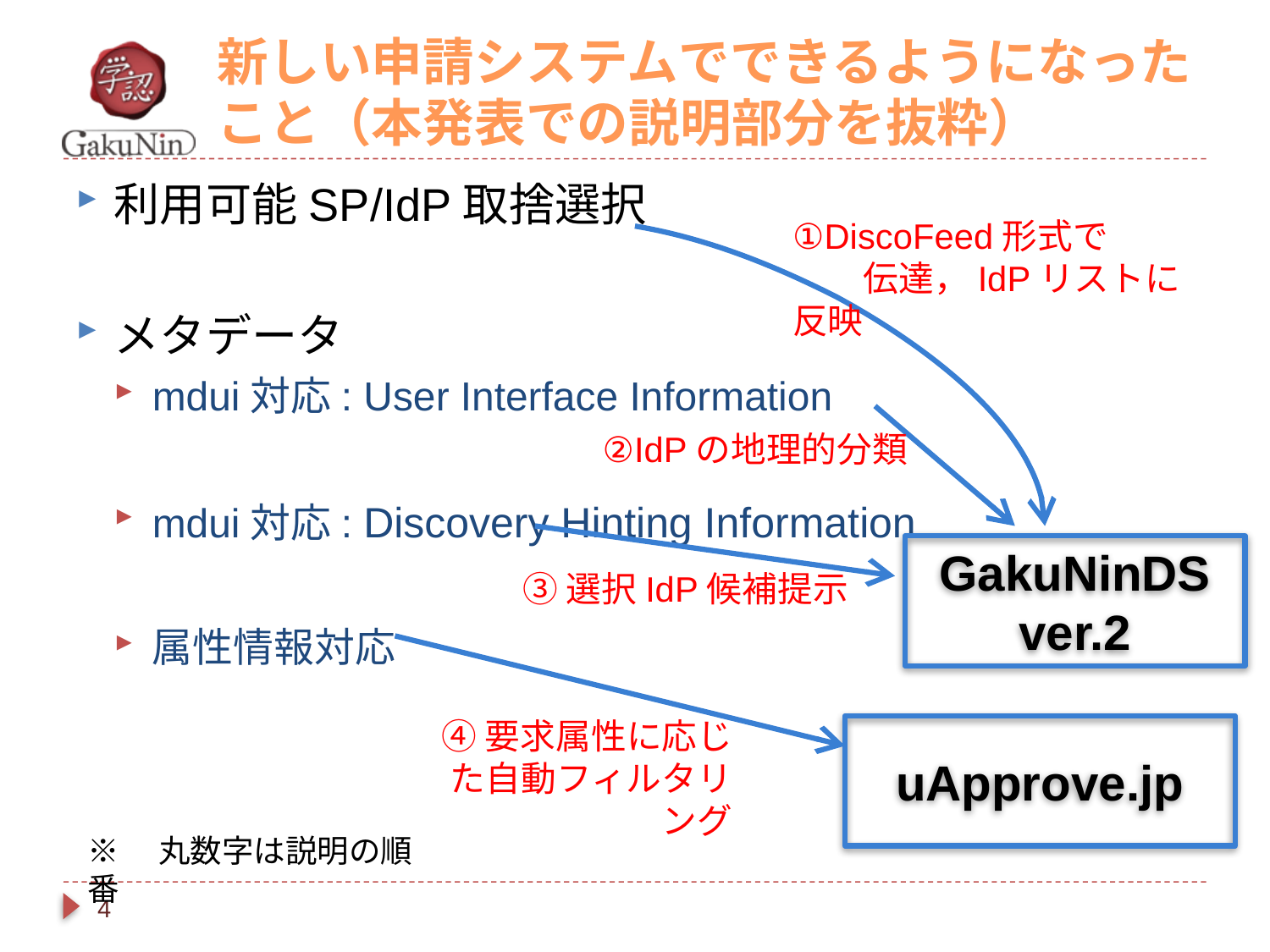

# 新しい申請システムでできるようになったこと（本発表での説明部分を抜粋）
利用可能SP/IdP取捨選択

メタデータ
mdui対応: User Interface Information

mdui対応: Discovery Hinting Information

属性情報対応
①DiscoFeed形式で
　　伝達，IdPリストに反映

②IdPの地理的分類

GakuNinDS ver.2
③選択IdP候補提示

④要求属性に応じた自動フィルタリング
uApprove.jp
※　丸数字は説明の順番
4